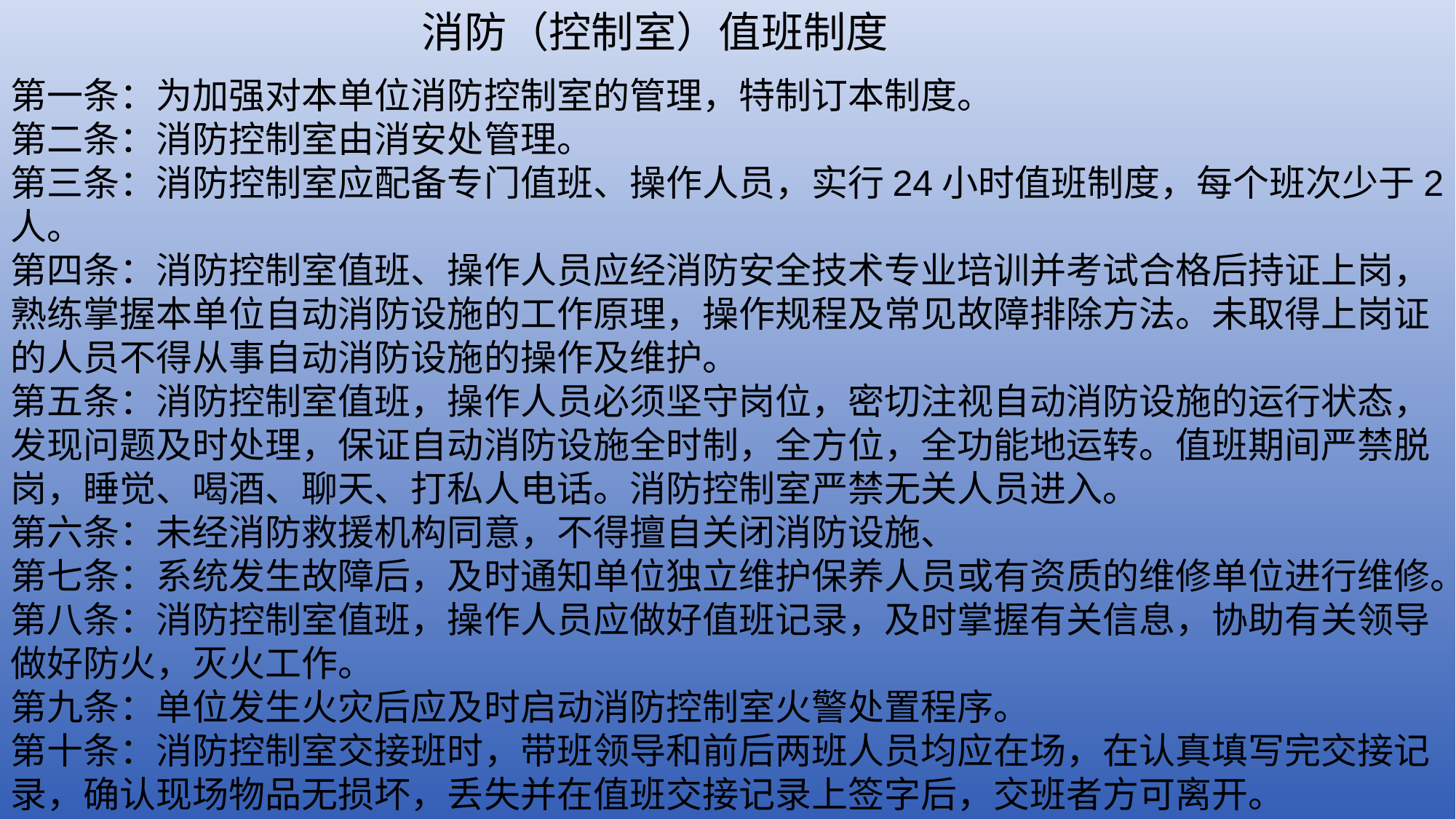

消防（控制室）值班制度
第一条：为加强对本单位消防控制室的管理，特制订本制度。
第二条：消防控制室由消安处管理。
第三条：消防控制室应配备专门值班、操作人员，实行24小时值班制度，每个班次少于2人。
第四条：消防控制室值班、操作人员应经消防安全技术专业培训并考试合格后持证上岗，熟练掌握本单位自动消防设施的工作原理，操作规程及常见故障排除方法。未取得上岗证的人员不得从事自动消防设施的操作及维护。
第五条：消防控制室值班，操作人员必须坚守岗位，密切注视自动消防设施的运行状态，发现问题及时处理，保证自动消防设施全时制，全方位，全功能地运转。值班期间严禁脱岗，睡觉、喝酒、聊天、打私人电话。消防控制室严禁无关人员进入。
第六条：未经消防救援机构同意，不得擅自关闭消防设施、
第七条：系统发生故障后，及时通知单位独立维护保养人员或有资质的维修单位进行维修。
第八条：消防控制室值班，操作人员应做好值班记录，及时掌握有关信息，协助有关领导做好防火，灭火工作。
第九条：单位发生火灾后应及时启动消防控制室火警处置程序。
第十条：消防控制室交接班时，带班领导和前后两班人员均应在场，在认真填写完交接记录，确认现场物品无损坏，丢失并在值班交接记录上签字后，交班者方可离开。